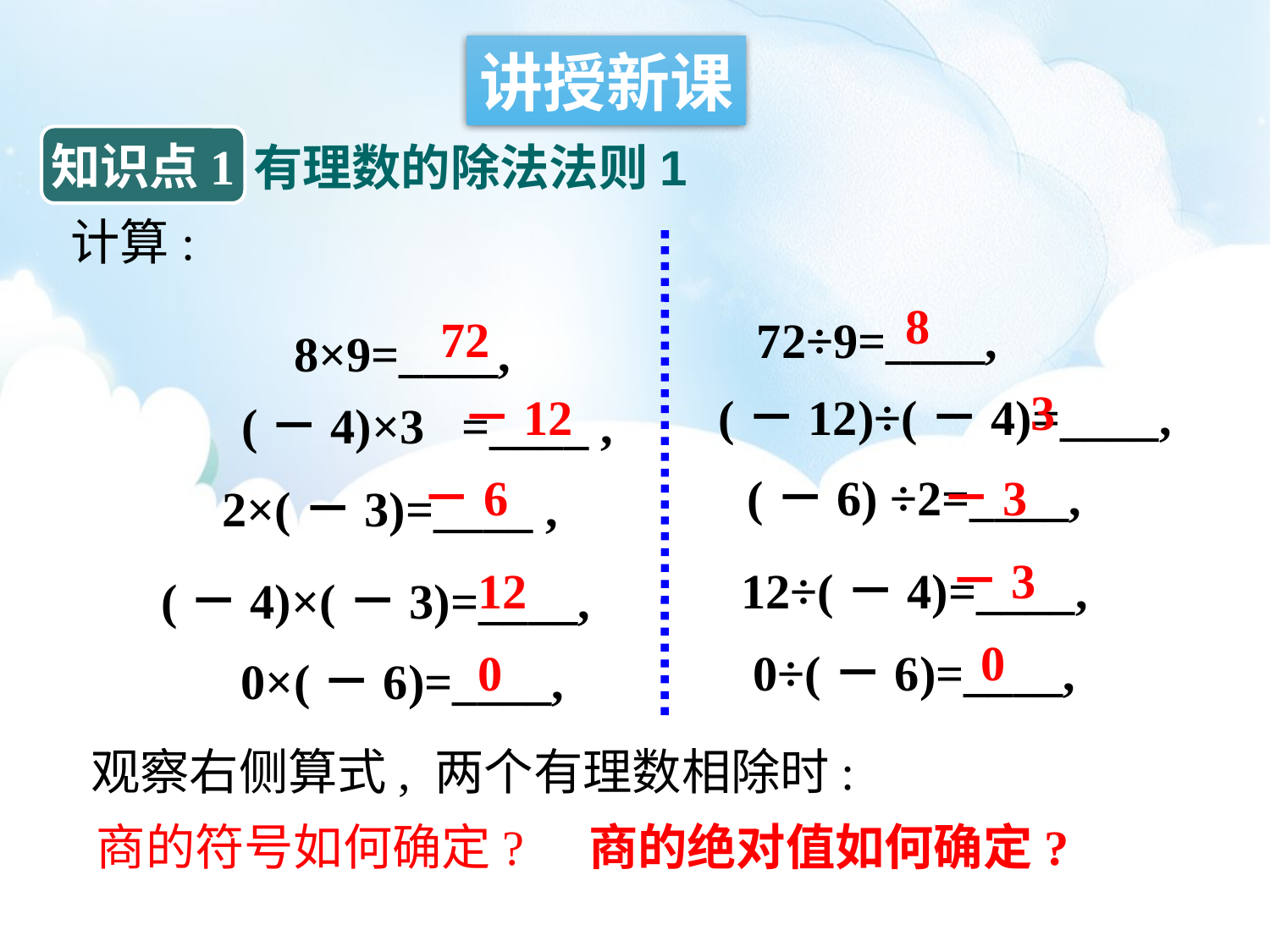

讲授新课
知识点1
有理数的除法法则1
计算:

8
72
72÷9=____,
8×9=____,
3
－12
(－12)÷(－4)=____,
(－4)×3   =____ ,
－6
(－6) ÷2=____,
－3
2×(－3)=____ ,
－3
12
12÷(－4)=____,
(－4)×(－3)=____,
0
0
0÷(－6)=____,
0×(－6)=____,
观察右侧算式, 两个有理数相除时:
商的符号如何确定?
商的绝对值如何确定?